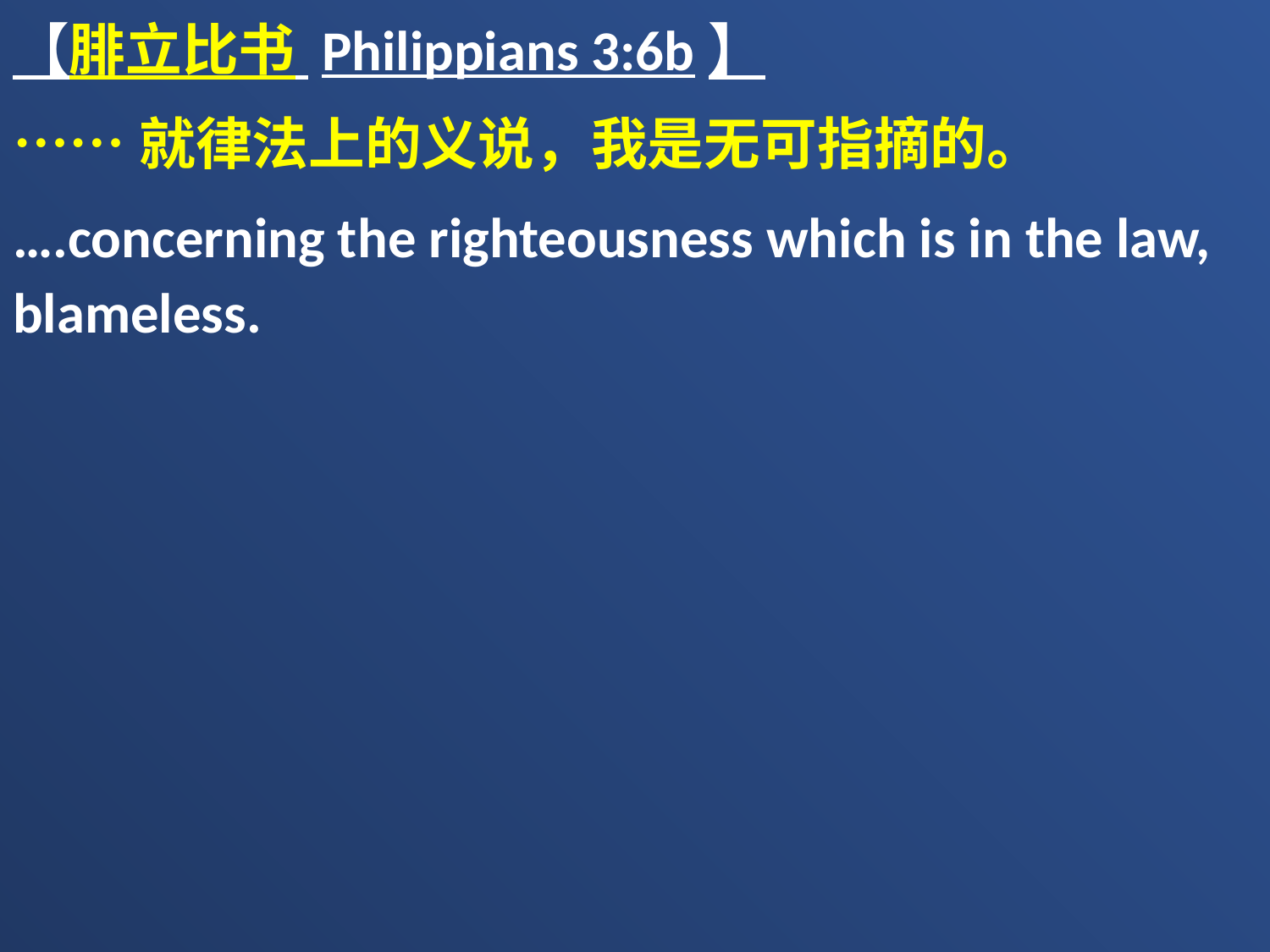

【腓立比书 Philippians 3:6b】
……就律法上的义说，我是无可指摘的。
….concerning the righteousness which is in the law, blameless.